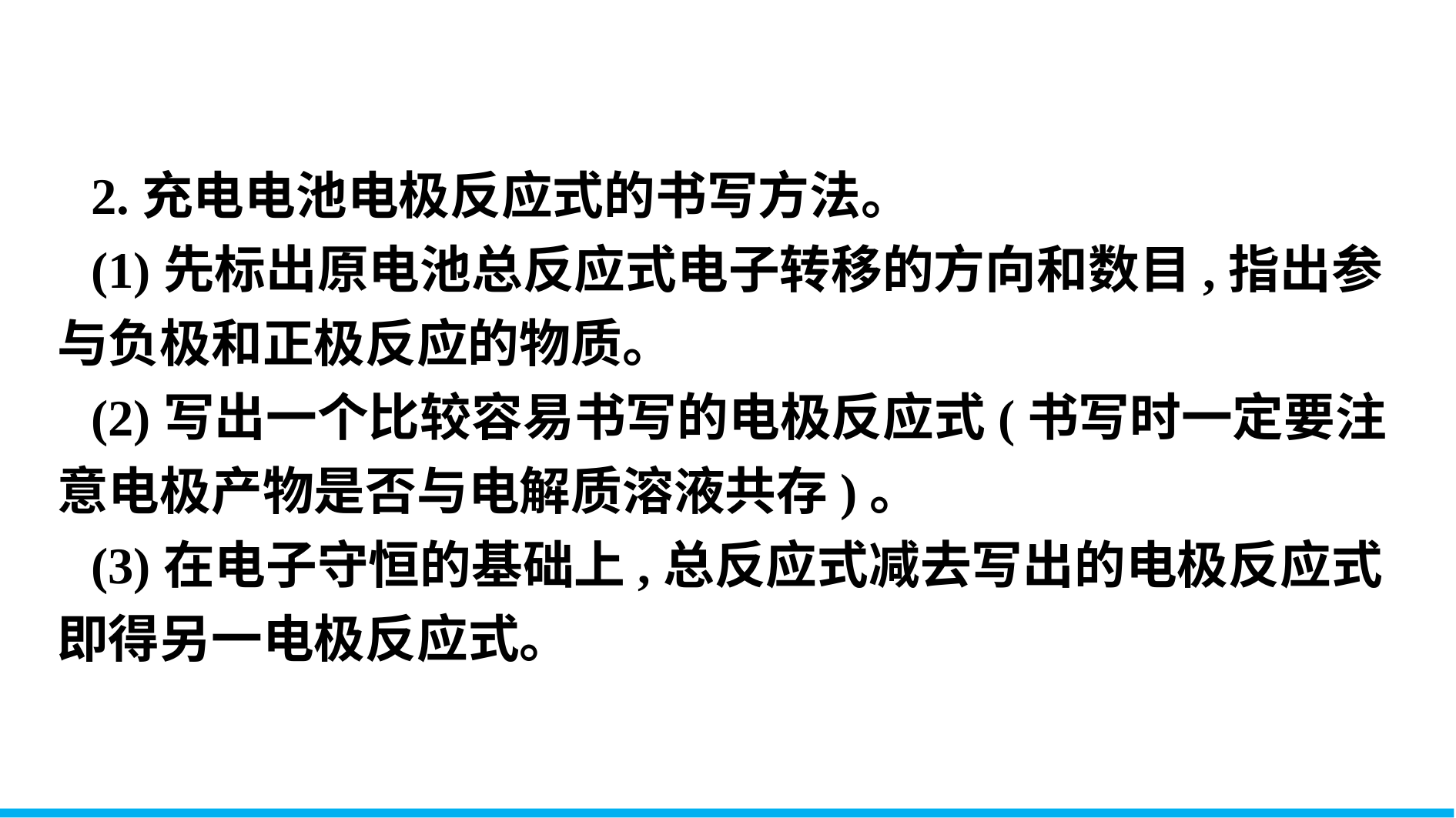

2.充电电池电极反应式的书写方法。
(1)先标出原电池总反应式电子转移的方向和数目,指出参与负极和正极反应的物质。
(2)写出一个比较容易书写的电极反应式(书写时一定要注意电极产物是否与电解质溶液共存)。
(3)在电子守恒的基础上,总反应式减去写出的电极反应式即得另一电极反应式。